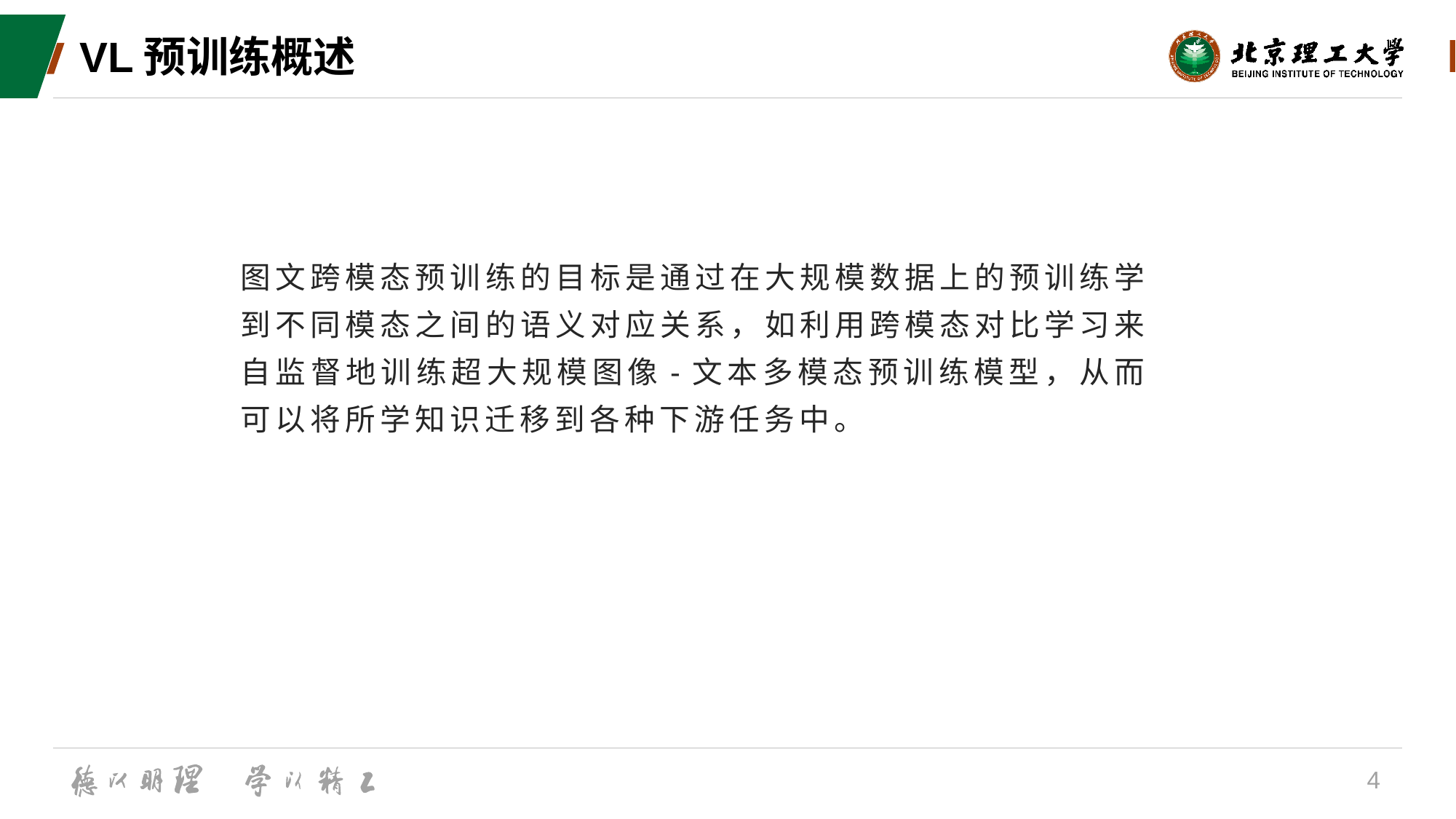

# VL预训练概述
图文跨模态预训练的目标是通过在大规模数据上的预训练学到不同模态之间的语义对应关系，如利用跨模态对比学习来自监督地训练超大规模图像-文本多模态预训练模型，从而可以将所学知识迁移到各种下游任务中。